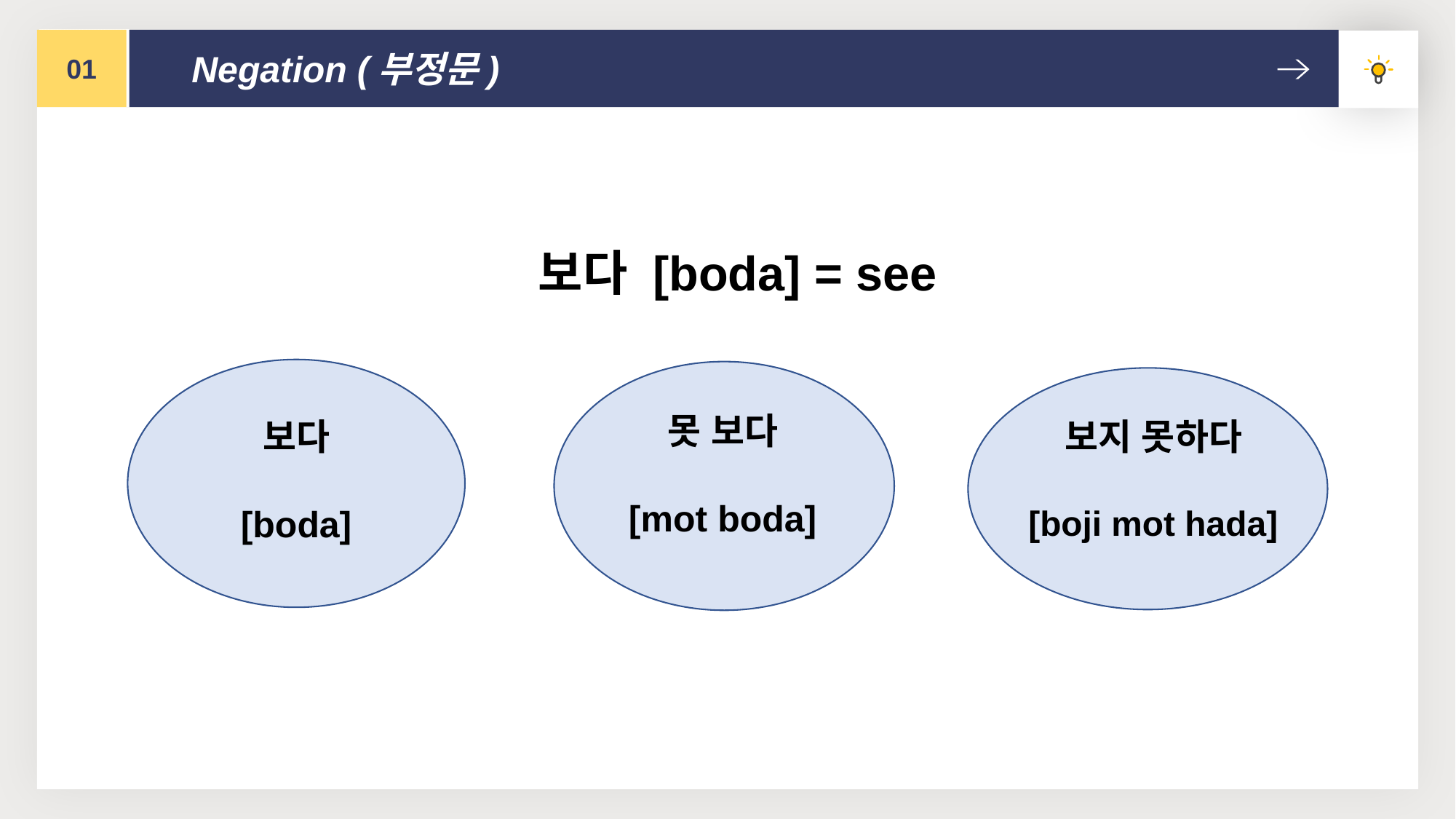

01
Negation (부정문)

보다 [boda] = see

못 보다

[mot boda]
보다

[boda]
보지 못하다

[boji mot hada]